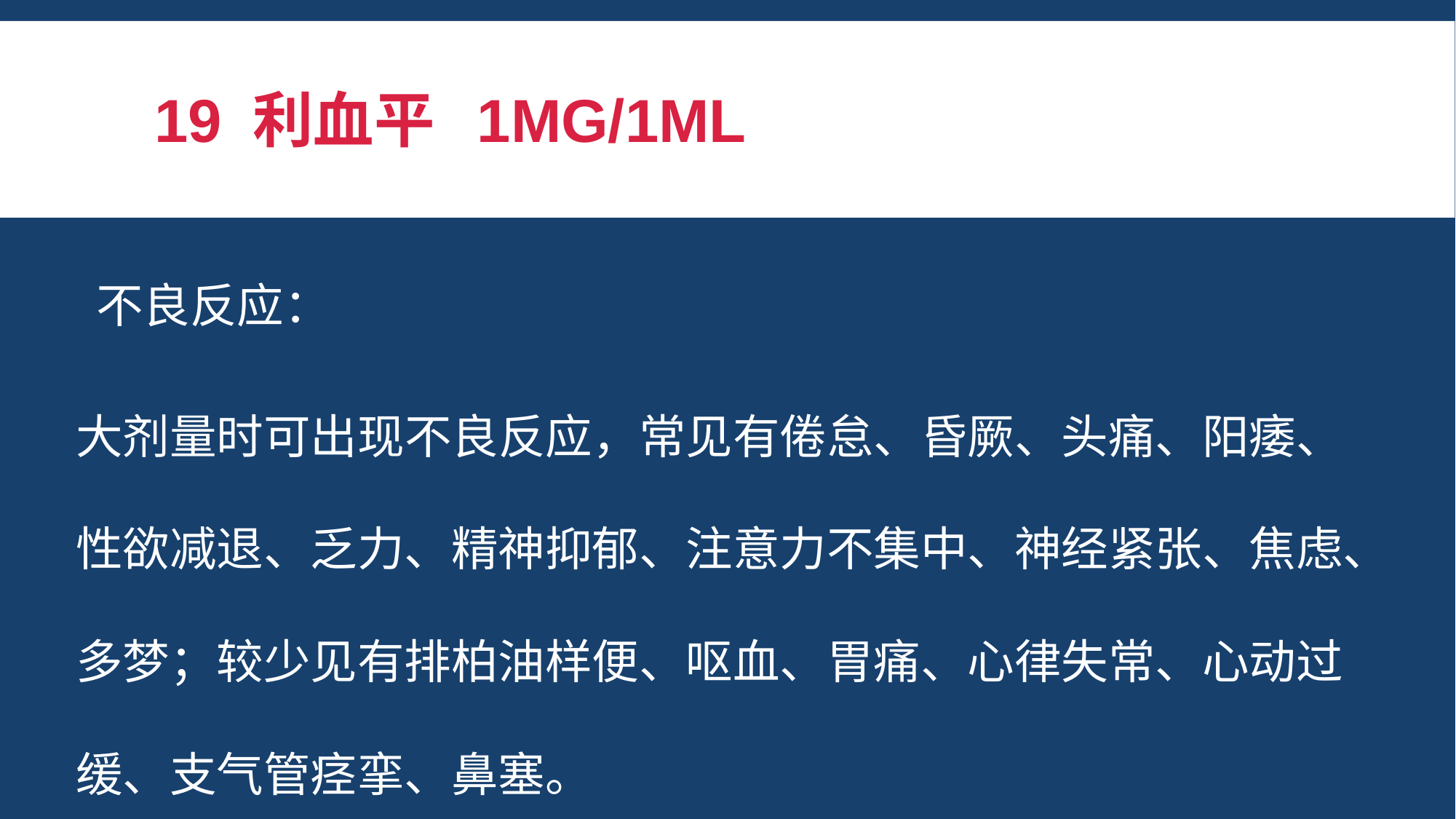

# 19 利血平  1mg/1ml
 不良反应：
大剂量时可出现不良反应，常见有倦怠、昏厥、头痛、阳痿、性欲减退、乏力、精神抑郁、注意力不集中、神经紧张、焦虑、多梦；较少见有排柏油样便、呕血、胃痛、心律失常、心动过缓、支气管痉挛、鼻塞。